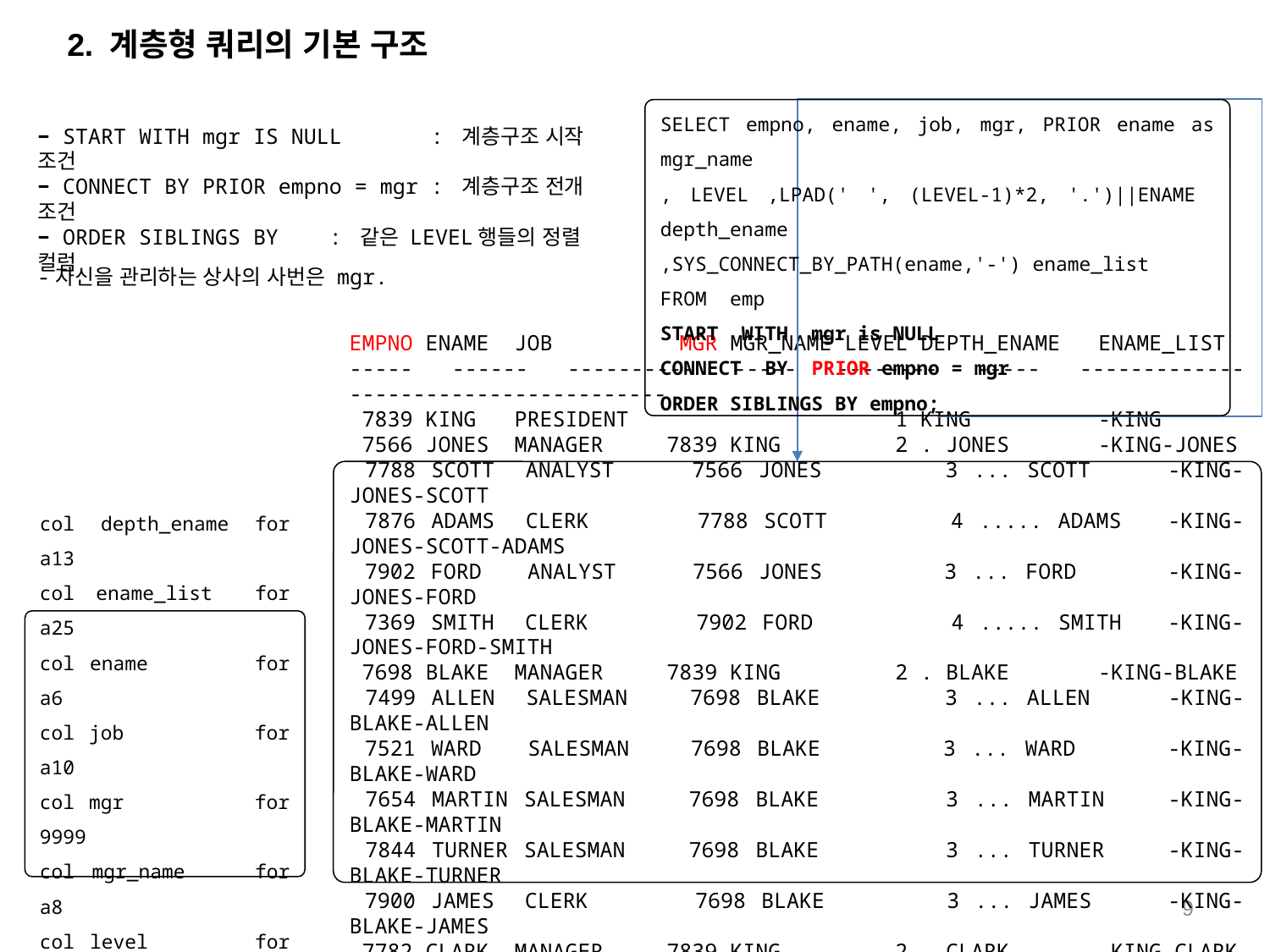

2. 계층형 쿼리의 기본 구조
SELECT empno, ename, job, mgr, PRIOR ename as mgr_name
, LEVEL ,LPAD(' ', (LEVEL-1)*2, '.')||ENAME  depth_ename
,SYS_CONNECT_BY_PATH(ename,'-') ename_list
FROM  emp
START  WITH  mgr is NULL
CONNECT  BY  PRIOR empno = mgr
ORDER SIBLINGS BY empno;
− START WITH mgr IS NULL       : 계층구조 시작 조건
− CONNECT BY PRIOR empno = mgr : 계층구조 전개 조건
− ORDER SIBLINGS BY    : 같은 LEVEL행들의 정렬 컬럼
-자신을 관리하는 상사의 사번은 mgr.

EMPNO ENAME  JOB          MGR MGR_NAME LEVEL DEPTH_ENAME   ENAME_LIST
----- ------ ---------- ----- -------- ----- ------------- -------------------------
 7839 KING   PRESIDENT                     1 KING          -KING
 7566 JONES  MANAGER     7839 KING         2 . JONES       -KING-JONES
 7788 SCOTT  ANALYST     7566 JONES        3 ... SCOTT     -KING-JONES-SCOTT
 7876 ADAMS  CLERK       7788 SCOTT        4 ..... ADAMS   -KING-JONES-SCOTT-ADAMS
 7902 FORD   ANALYST     7566 JONES        3 ... FORD      -KING-JONES-FORD
 7369 SMITH  CLERK       7902 FORD         4 ..... SMITH   -KING-JONES-FORD-SMITH
 7698 BLAKE  MANAGER     7839 KING         2 . BLAKE       -KING-BLAKE
 7499 ALLEN  SALESMAN    7698 BLAKE        3 ... ALLEN     -KING-BLAKE-ALLEN
 7521 WARD   SALESMAN    7698 BLAKE        3 ... WARD      -KING-BLAKE-WARD
 7654 MARTIN SALESMAN    7698 BLAKE        3 ... MARTIN    -KING-BLAKE-MARTIN
 7844 TURNER SALESMAN    7698 BLAKE        3 ... TURNER    -KING-BLAKE-TURNER
 7900 JAMES  CLERK       7698 BLAKE        3 ... JAMES     -KING-BLAKE-JAMES
 7782 CLARK  MANAGER     7839 KING         2 . CLARK       -KING-CLARK
 7934 MILLER CLERK       7782 CLARK        3 ... MILLER    -KING-CLARK-MILLER
col depth_ename for a13
col ename_list  for a25
col ename       for a6
col job         for a10
col mgr         for 9999
col mgr_name    for a8
col level       for 9999
9